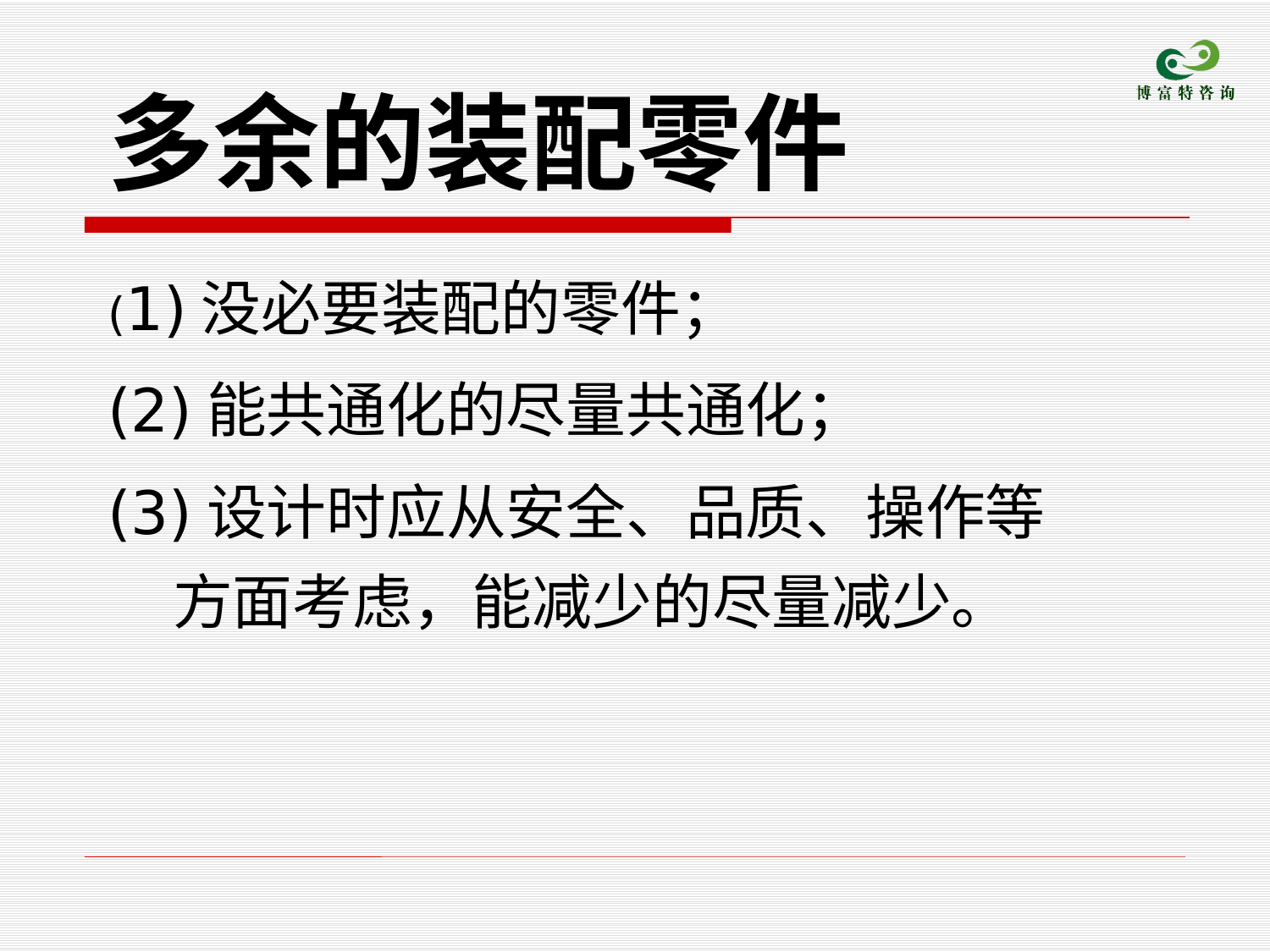

多余的装配零件
(1)没必要装配的零件；
(2)能共通化的尽量共通化；
(3)设计时应从安全、品质、操作等方面考虑，能减少的尽量减少。
122